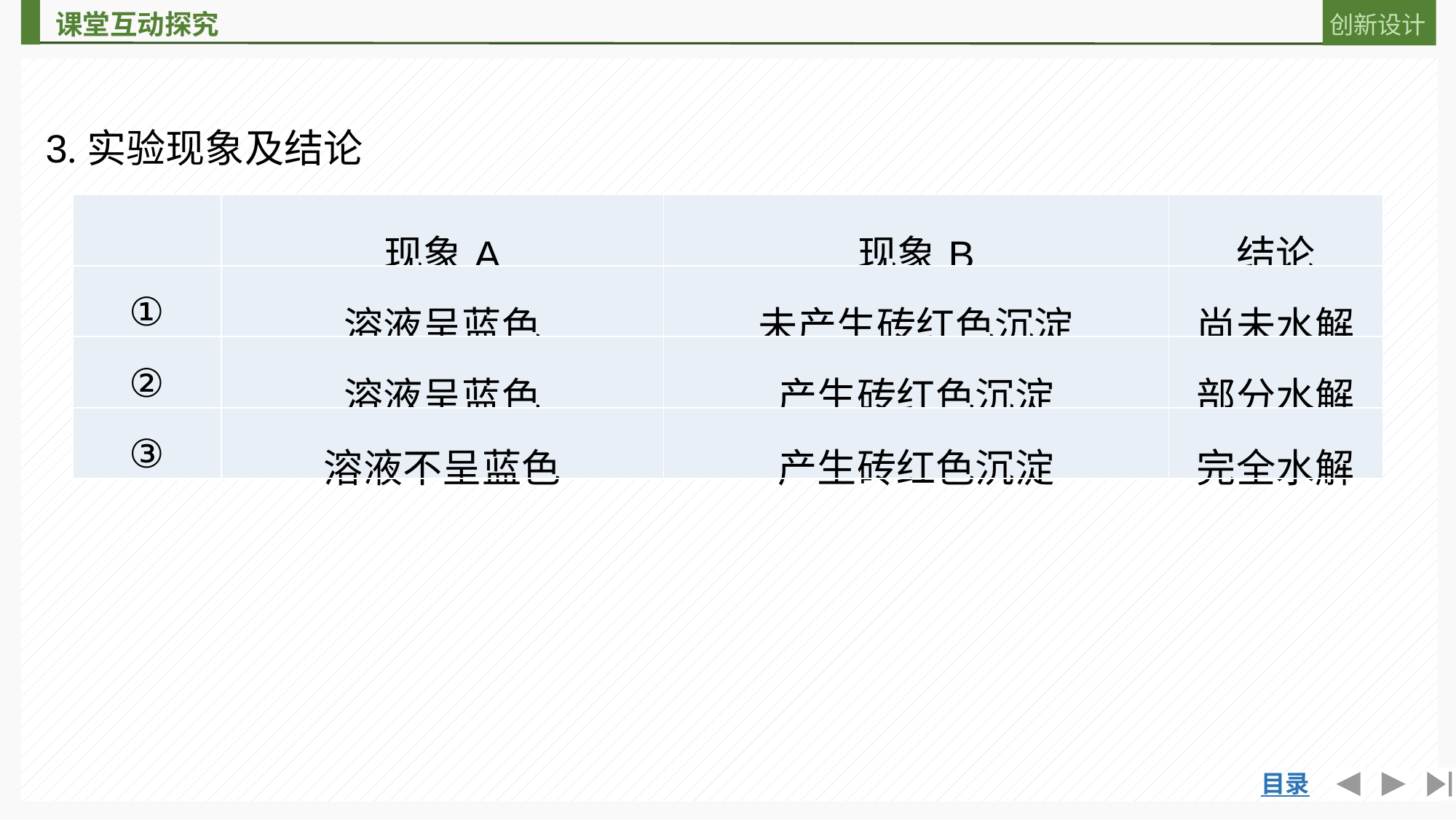

3.实验现象及结论
|  | 现象A | 现象B | 结论 |
| --- | --- | --- | --- |
| ① | 溶液呈蓝色 | 未产生砖红色沉淀 | 尚未水解 |
| ② | 溶液呈蓝色 | 产生砖红色沉淀 | 部分水解 |
| ③ | 溶液不呈蓝色 | 产生砖红色沉淀 | 完全水解 |